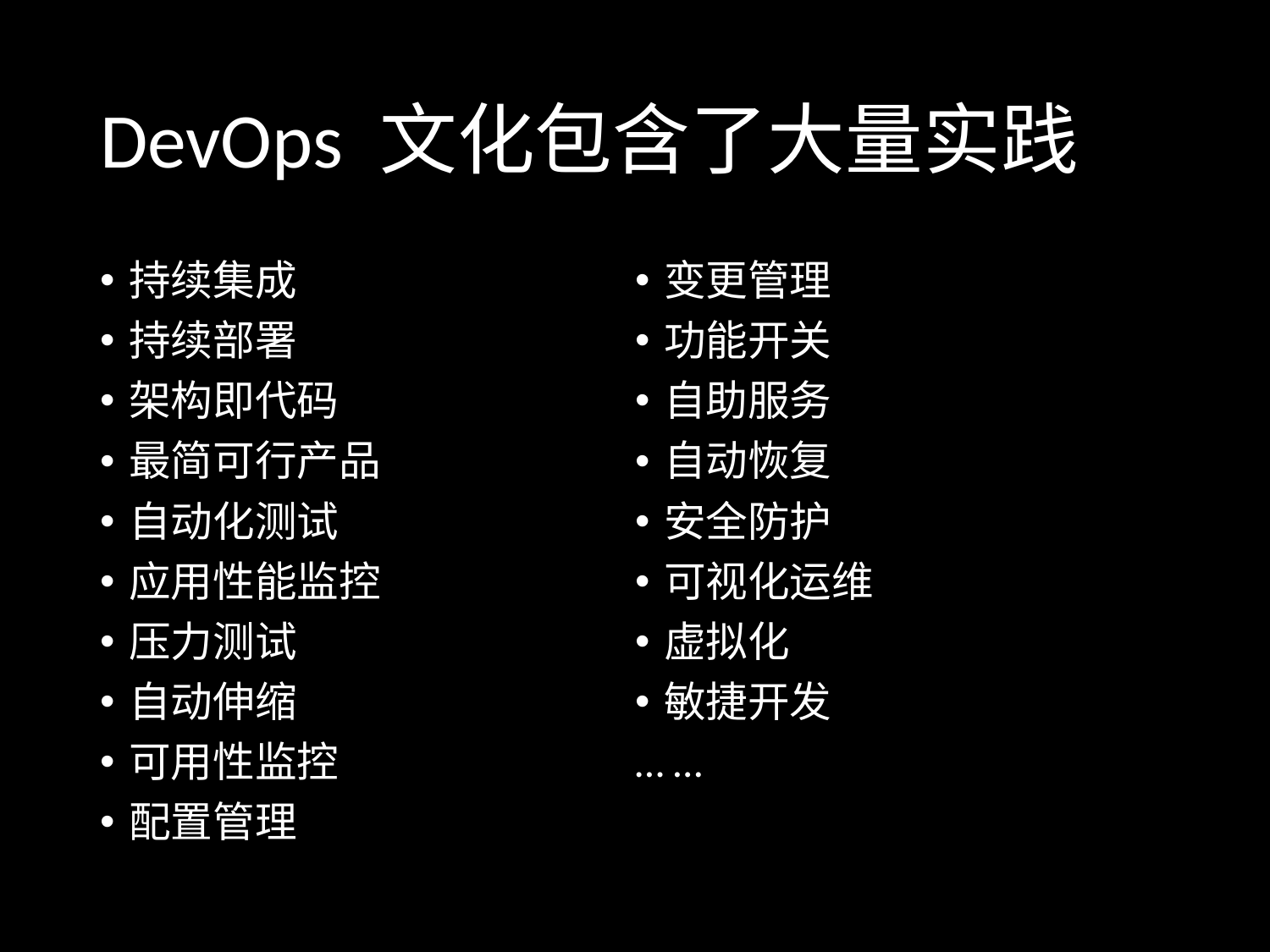

# DevOps 文化包含了大量实践
持续集成
持续部署
架构即代码
最简可行产品
自动化测试
应用性能监控
压力测试
自动伸缩
可用性监控
配置管理
变更管理
功能开关
自助服务
自动恢复
安全防护
可视化运维
虚拟化
敏捷开发
… …